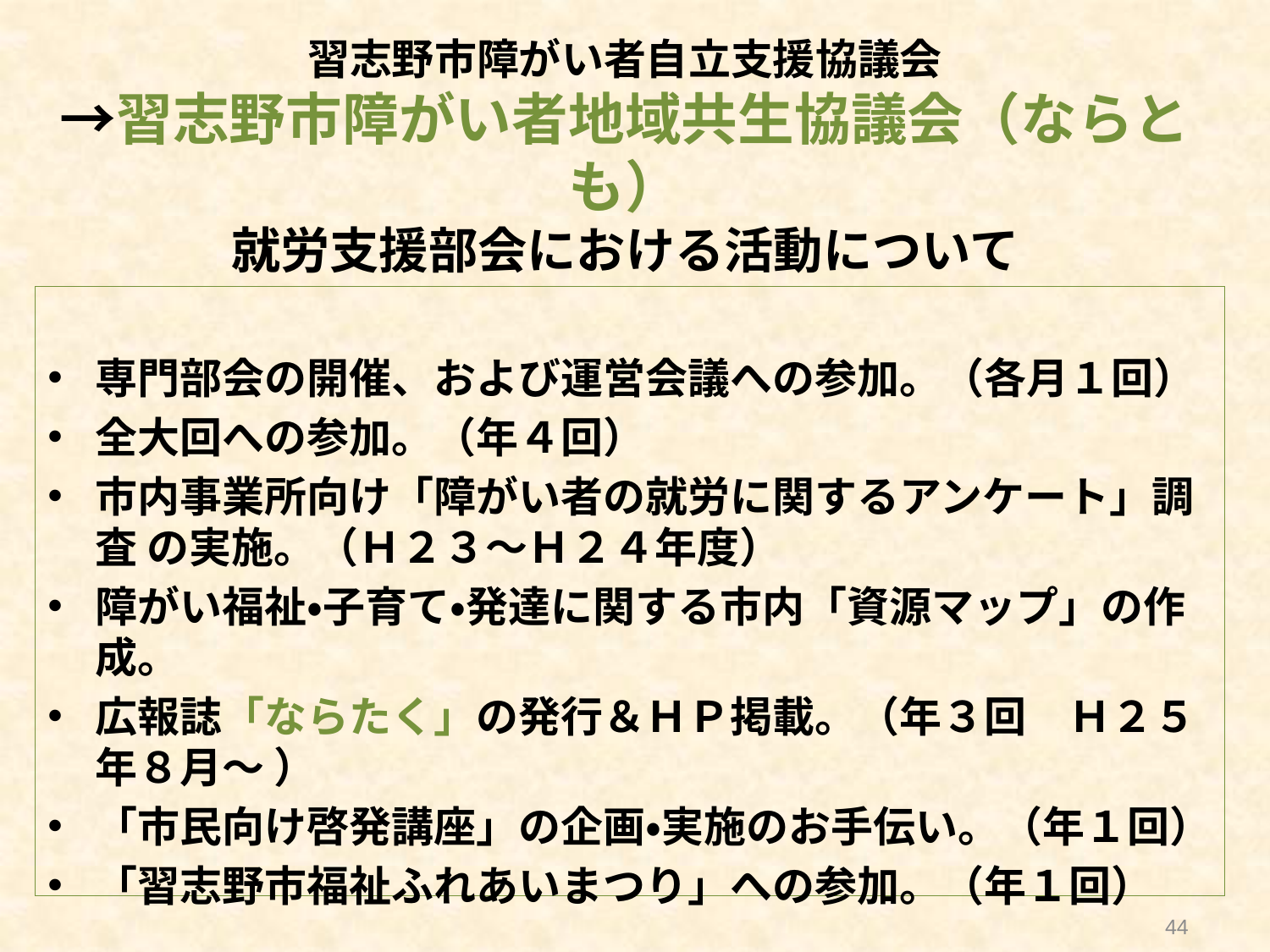

# 習志野市障がい者自立支援協議会 →習志野市障がい者地域共生協議会（ならとも） 就労支援部会における活動について

専門部会の開催、および運営会議への参加。（各月１回）
全大回への参加。（年４回）
市内事業所向け「障がい者の就労に関するアンケート」調査 の実施。（Ｈ２３～Ｈ２４年度）
障がい福祉・子育て・発達に関する市内「資源マップ」の作成。
広報誌「ならたく」の発行＆ＨＰ掲載。（年３回　Ｈ２５年８月～ ）
「市民向け啓発講座」の企画・実施のお手伝い。（年１回）
「習志野市福祉ふれあいまつり」への参加。（年１回）
　　　　　　　　　　　　　　　　　　　　　　　　　　　　　　　　　　　　　　　他

44